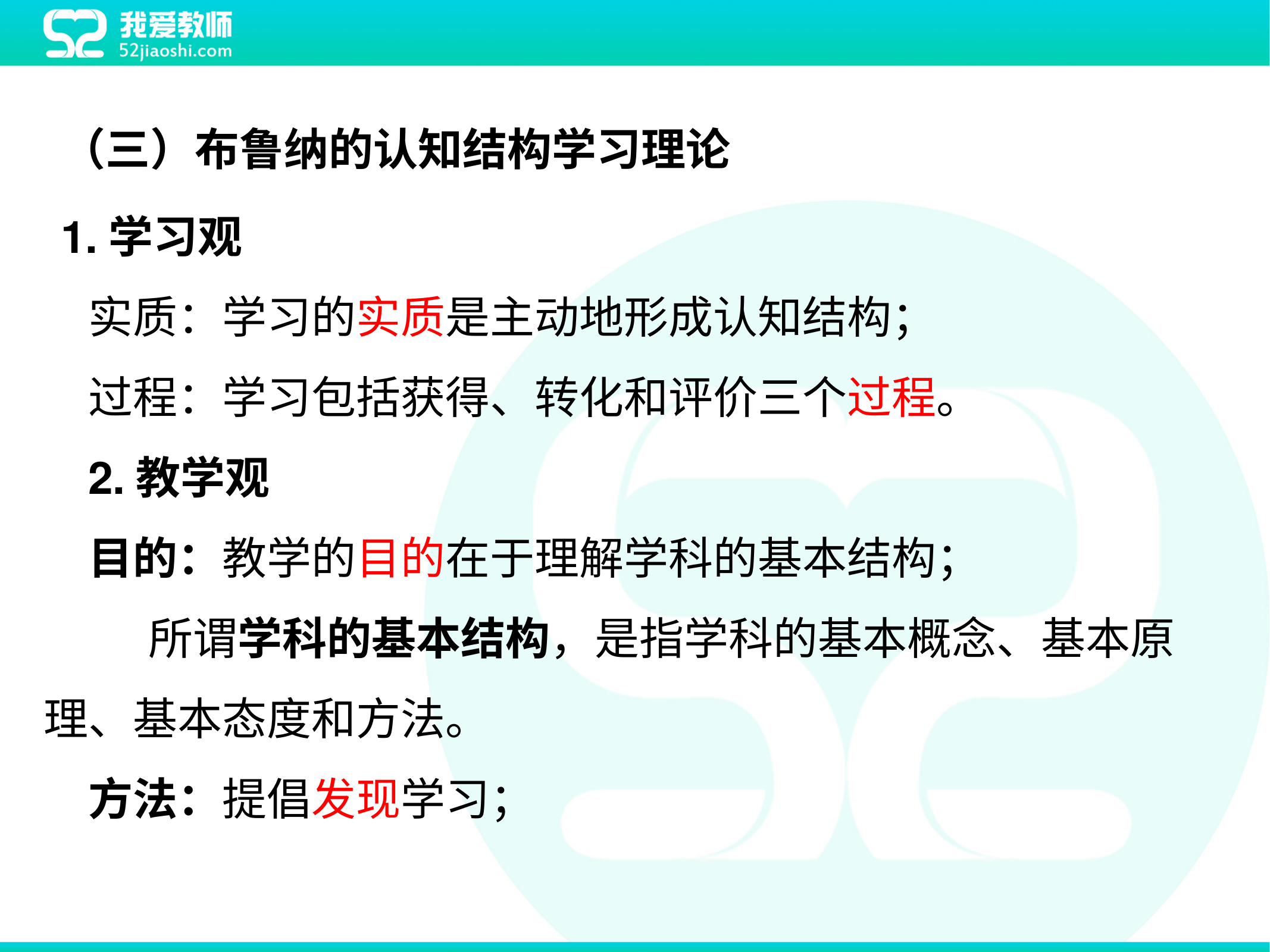

（三）布鲁纳的认知结构学习理论
1.学习观
实质：学习的实质是主动地形成认知结构；
过程：学习包括获得、转化和评价三个过程。
2.教学观
目的：教学的目的在于理解学科的基本结构；
    所谓学科的基本结构，是指学科的基本概念、基本原理、基本态度和方法。
方法：提倡发现学习；